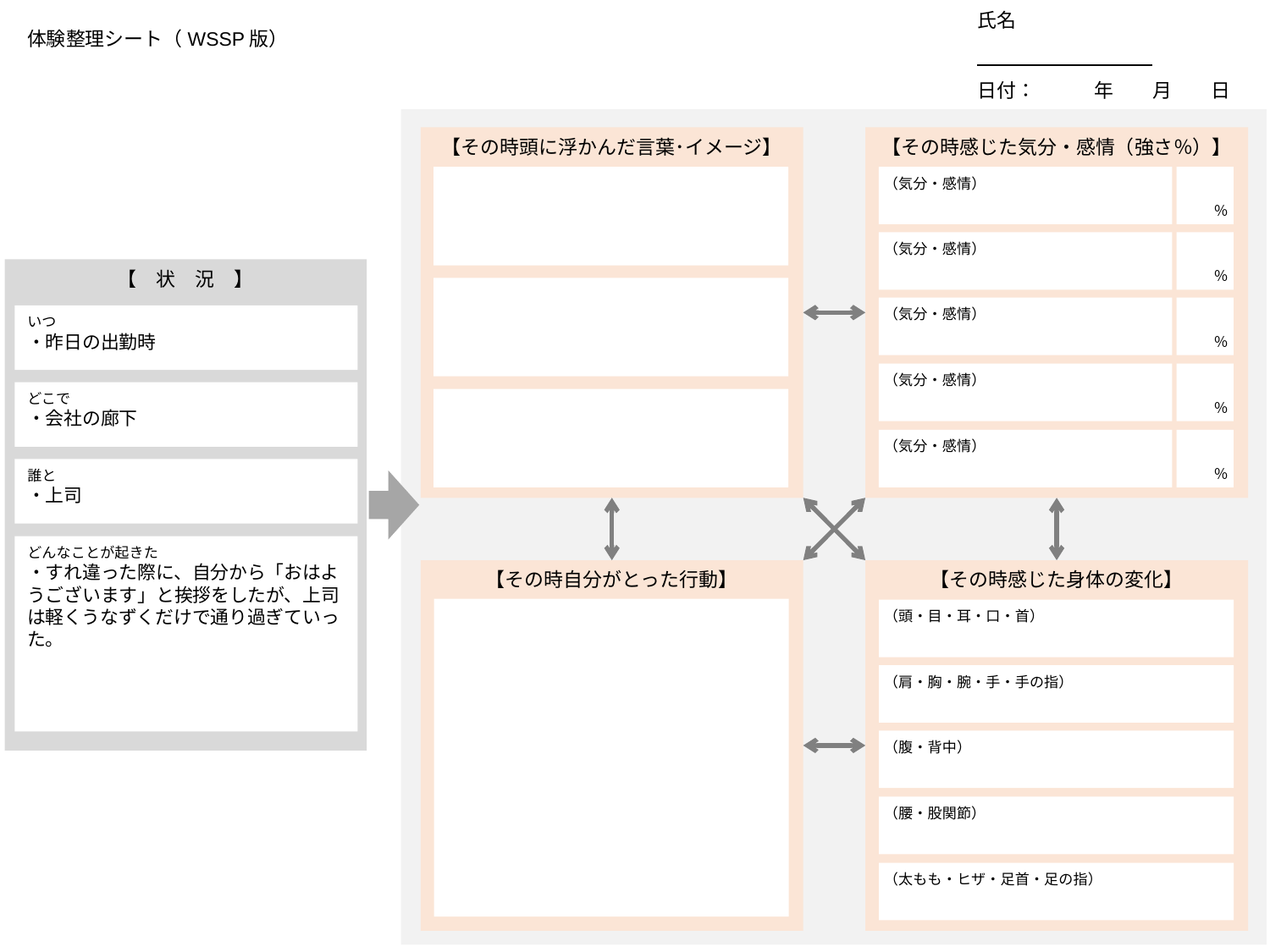

体験整理シート（WSSP版）
氏名
日付：　　　年　　月　　日

【その時頭に浮かんだ言葉･イメージ】
【その時感じた気分・感情（強さ％）】
（気分・感情）
％

（気分・感情）
％
【　状　況　】

（気分・感情）
％
いつ
・昨日の出勤時
（気分・感情）
％
どこで
・会社の廊下

（気分・感情）
％
誰と
・上司

どんなことが起きた
・すれ違った際に、自分から「おはようございます」と挨拶をしたが、上司は軽くうなずくだけで通り過ぎていった。
【その時自分がとった行動】
【その時感じた身体の変化】

（頭・目・耳・口・首）
（肩・胸・腕・手・手の指）
（腹・背中）
（腰・股関節）
（太もも・ヒザ・足首・足の指）